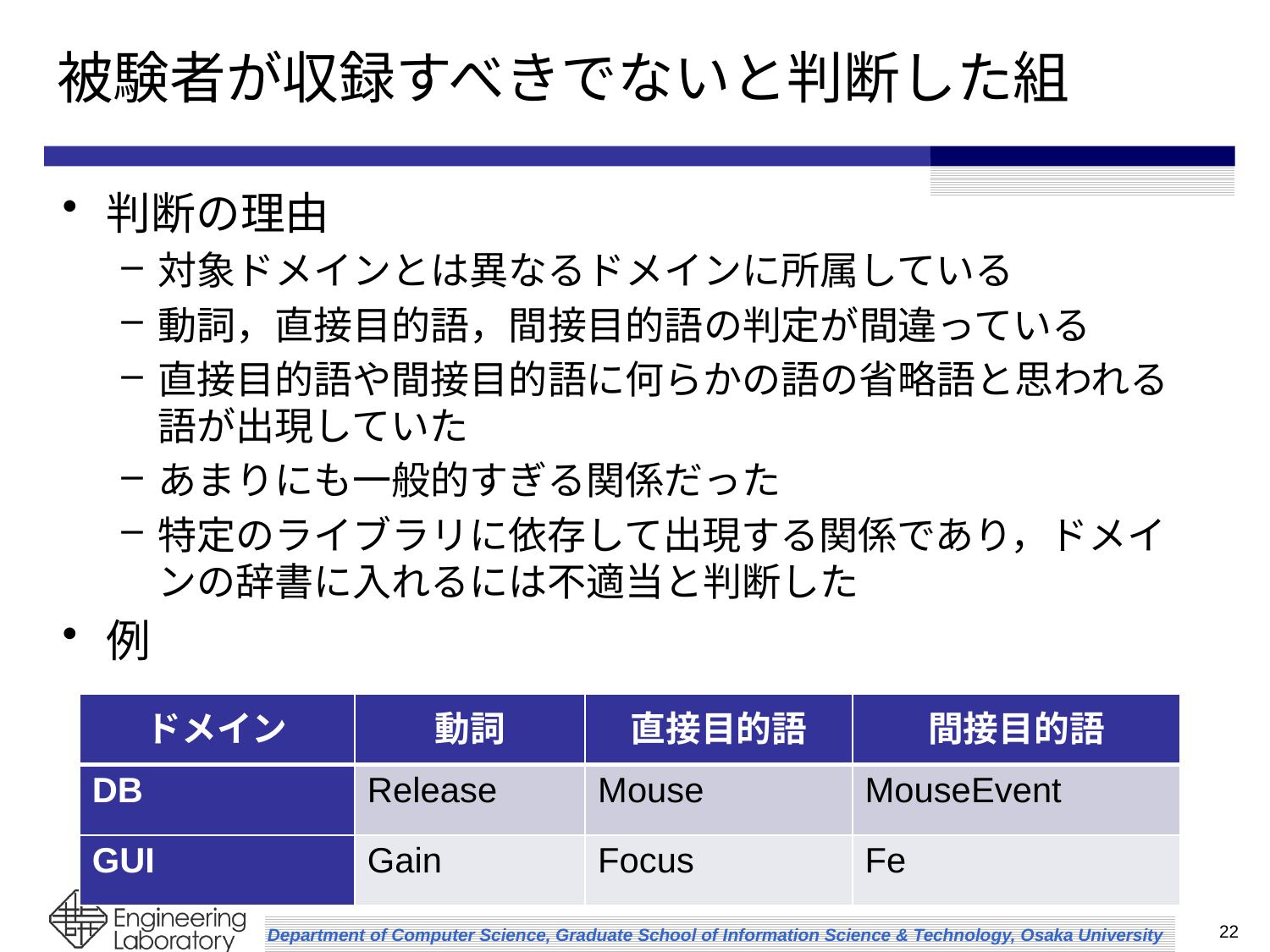

# 被験者が収録すべきでないと判断した組
判断の理由
対象ドメインとは異なるドメインに所属している
動詞，直接目的語，間接目的語の判定が間違っている
直接目的語や間接目的語に何らかの語の省略語と思われる語が出現していた
あまりにも一般的すぎる関係だった
特定のライブラリに依存して出現する関係であり，ドメインの辞書に入れるには不適当と判断した
例
| ドメイン | 動詞 | 直接目的語 | 間接目的語 |
| --- | --- | --- | --- |
| DB | Release | Mouse | MouseEvent |
| GUI | Gain | Focus | Fe |
22